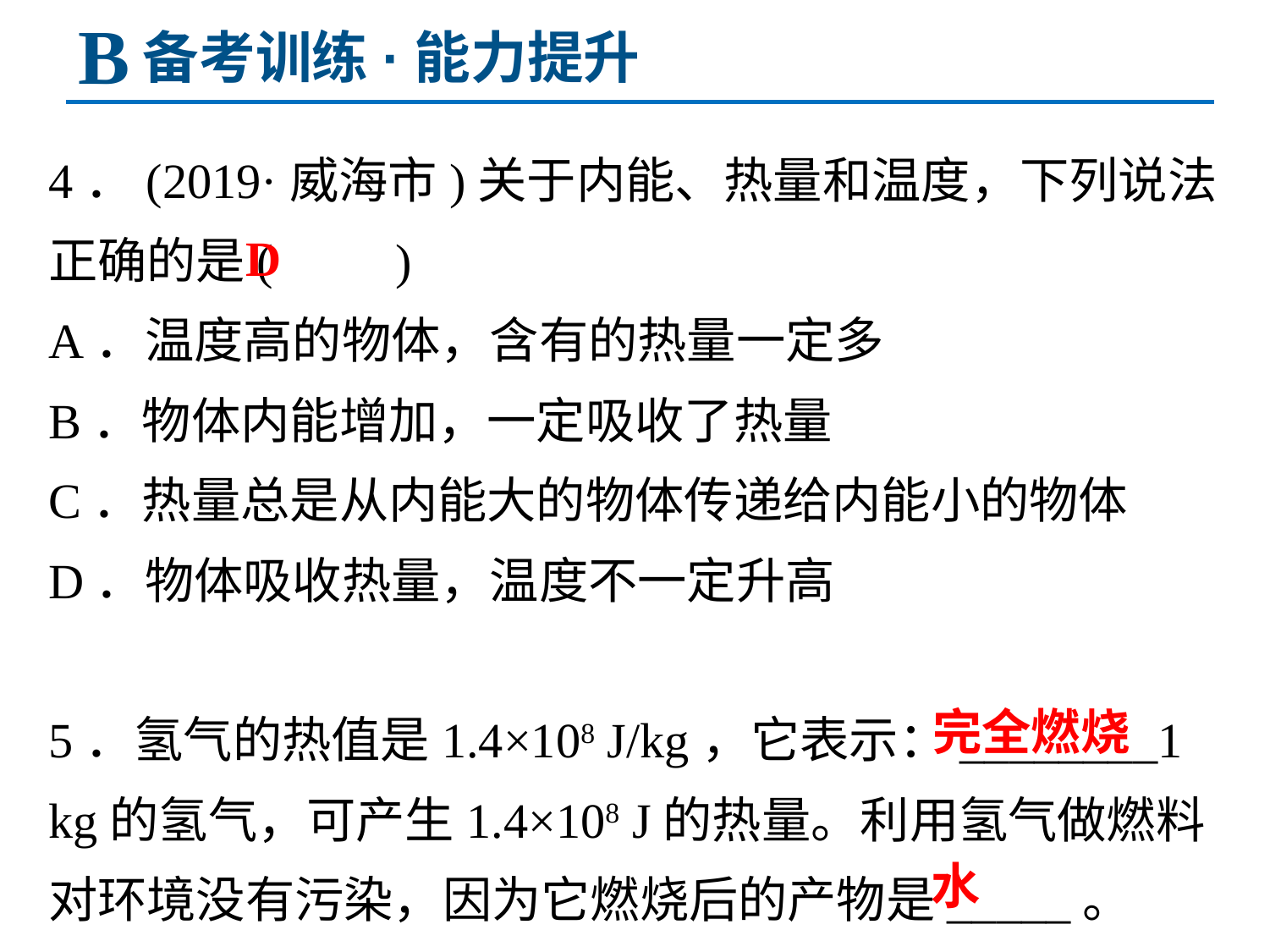

B
备考训练·能力提升
4．(2019·威海市)关于内能、热量和温度，下列说法正确的是(　　)
A．温度高的物体，含有的热量一定多
B．物体内能增加，一定吸收了热量
C．热量总是从内能大的物体传递给内能小的物体  D．物体吸收热量，温度不一定升高

5．氢气的热值是1.4×108 J/kg，它表示：________1 kg的氢气，可产生1.4×108 J的热量。利用氢气做燃料对环境没有污染，因为它燃烧后的产物是_____。
D
完全燃烧
水